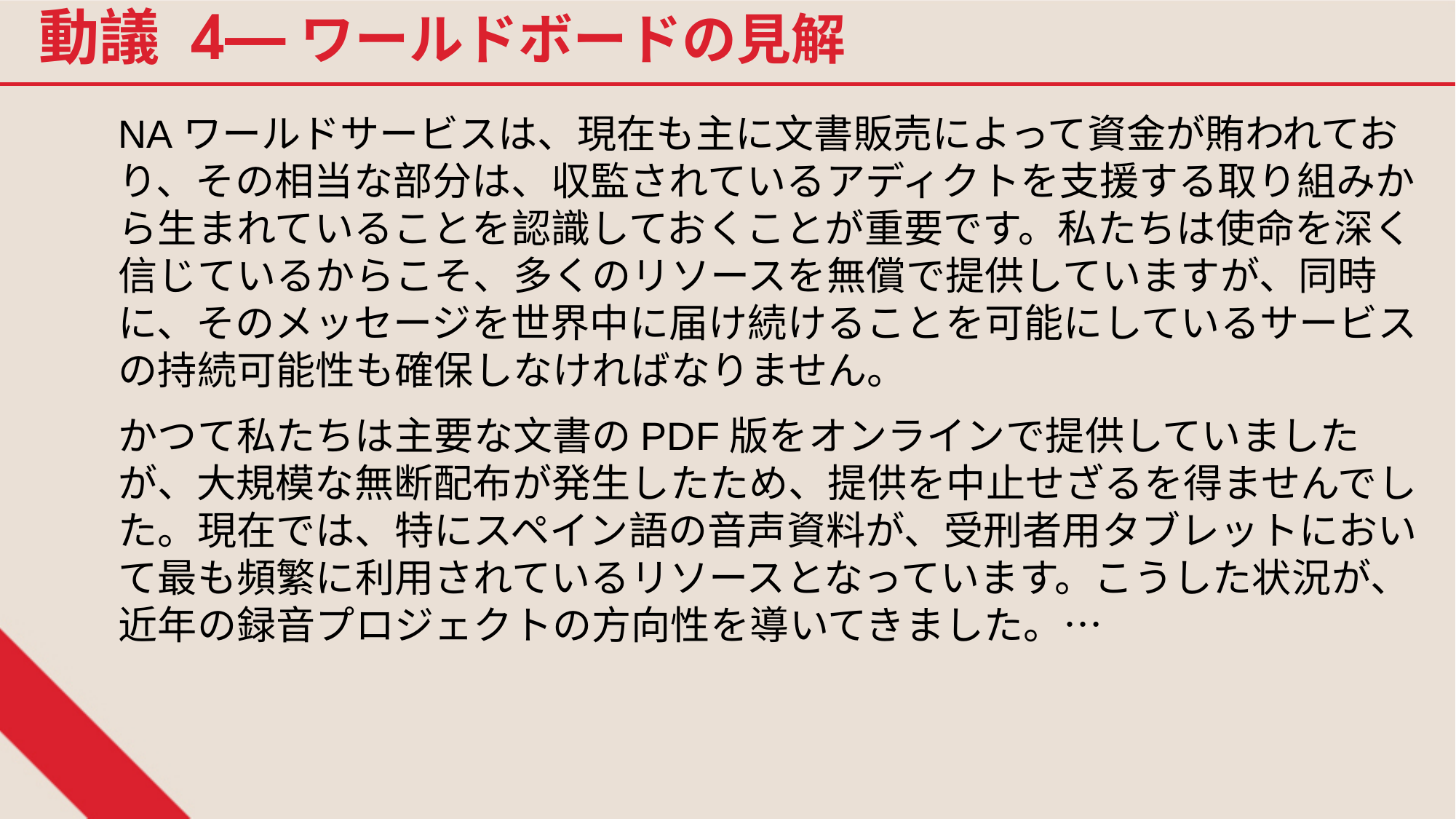

動議 4—ワールドボードの見解

NAワールドサービスは、現在も主に文書販売によって資金が賄われており、その相当な部分は、収監されているアディクトを支援する取り組みから生まれていることを認識しておくことが重要です。私たちは使命を深く信じているからこそ、多くのリソースを無償で提供していますが、同時に、そのメッセージを世界中に届け続けることを可能にしているサービスの持続可能性も確保しなければなりません。
かつて私たちは主要な文書のPDF版をオンラインで提供していましたが、大規模な無断配布が発生したため、提供を中止せざるを得ませんでした。現在では、特にスペイン語の音声資料が、受刑者用タブレットにおいて最も頻繁に利用されているリソースとなっています。こうした状況が、近年の録音プロジェクトの方向性を導いてきました。…